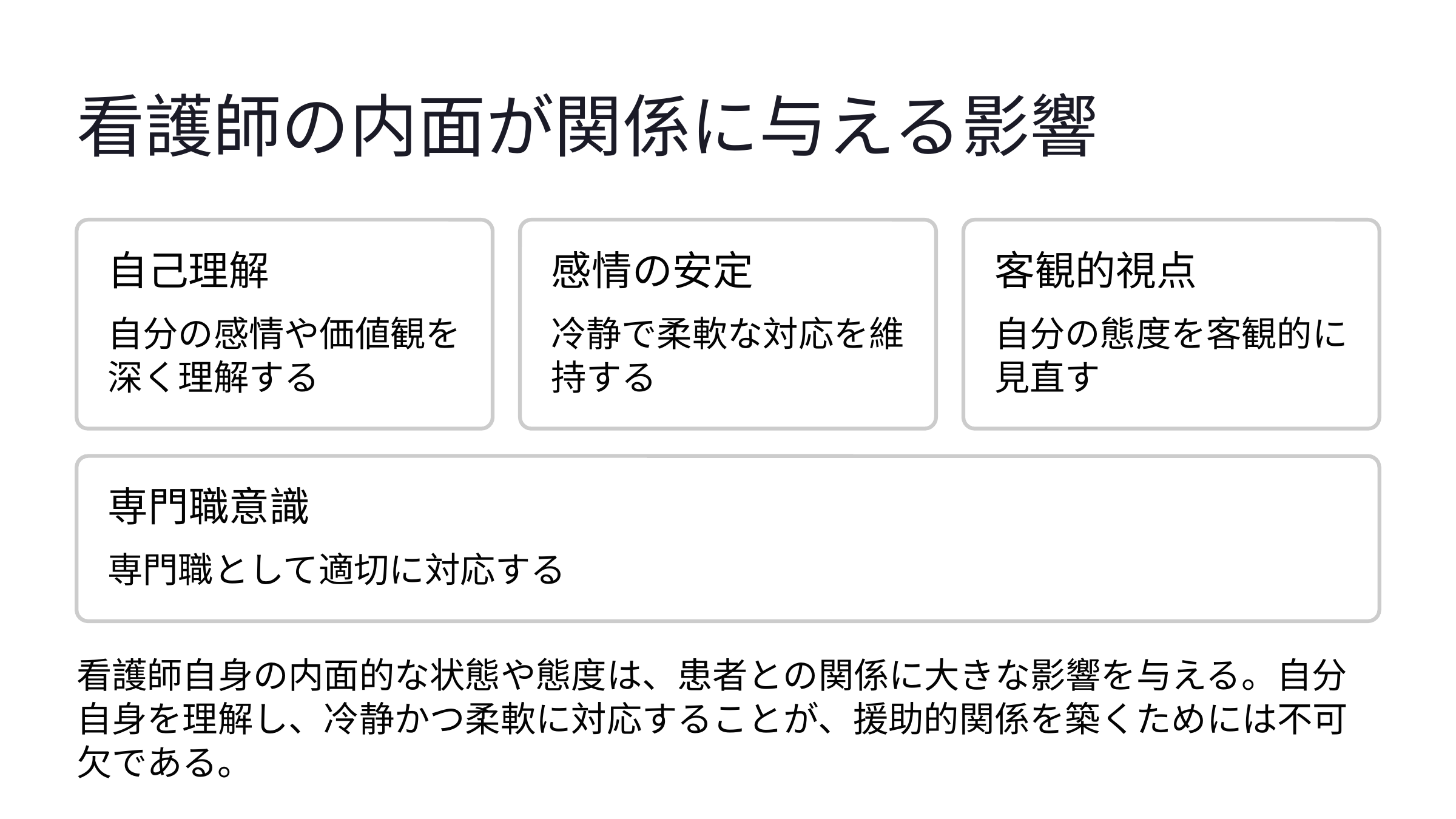

看護師の内面が関係に与える影響

自己理解
感情の安定
客観的視点
自分の感情や価値観を深く理解する
冷静で柔軟な対応を維持する
自分の態度を客観的に見直す

専門職意識
専門職として適切に対応する
看護師自身の内面的な状態や態度は、患者との関係に大きな影響を与える。自分自身を理解し、冷静かつ柔軟に対応することが、援助的関係を築くためには不可欠である。